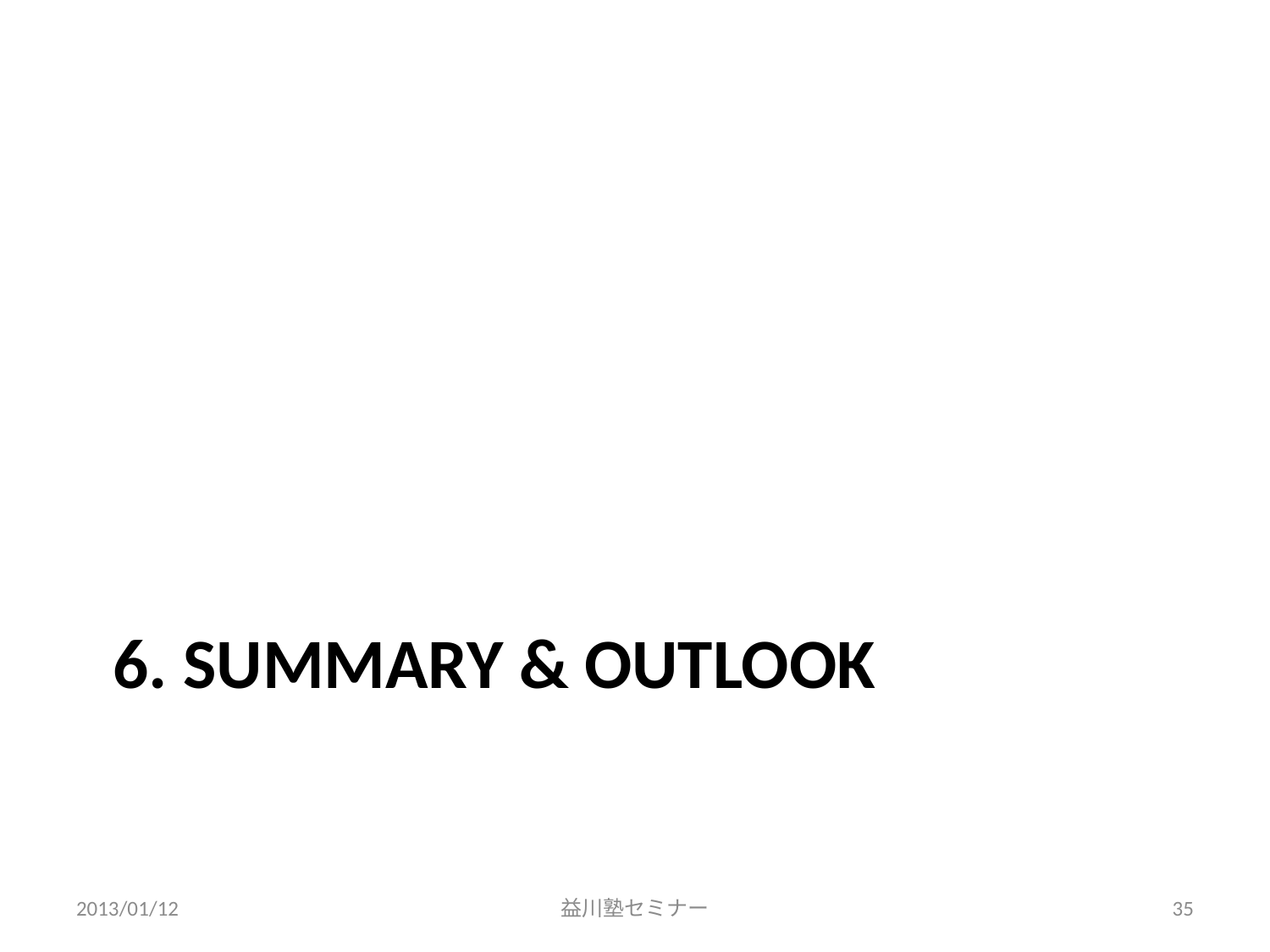

# 6. Summary & OUTLOOK
2013/01/12
益川塾セミナー
35